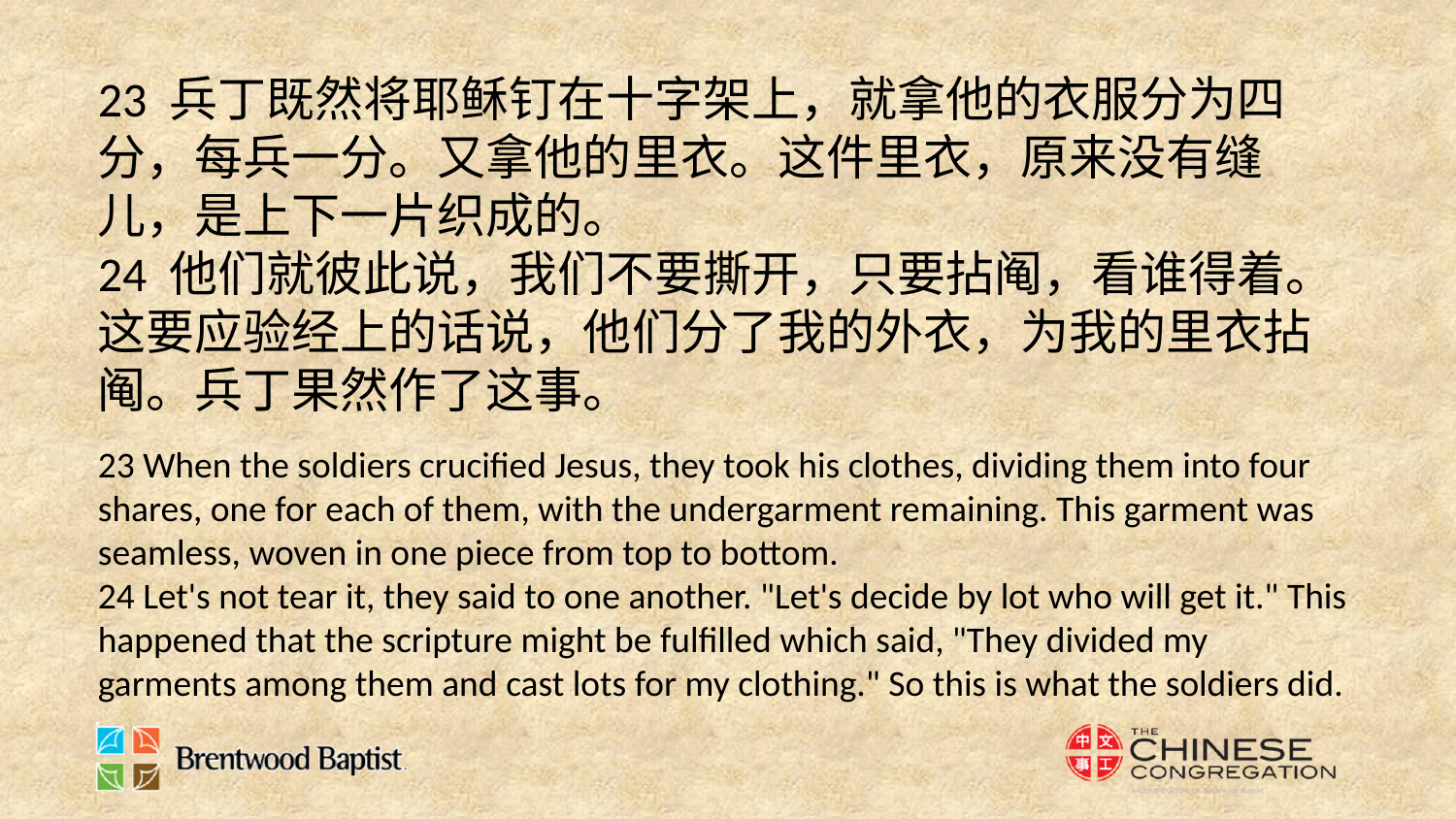

23 兵丁既然将耶稣钉在十字架上，就拿他的衣服分为四分，每兵一分。又拿他的里衣。这件里衣，原来没有缝儿，是上下一片织成的。
24 他们就彼此说，我们不要撕开，只要拈阄，看谁得着。这要应验经上的话说，他们分了我的外衣，为我的里衣拈阄。兵丁果然作了这事。

23 When the soldiers crucified Jesus, they took his clothes, dividing them into four shares, one for each of them, with the undergarment remaining. This garment was seamless, woven in one piece from top to bottom.
24 Let's not tear it, they said to one another. "Let's decide by lot who will get it." This happened that the scripture might be fulfilled which said, "They divided my garments among them and cast lots for my clothing." So this is what the soldiers did.